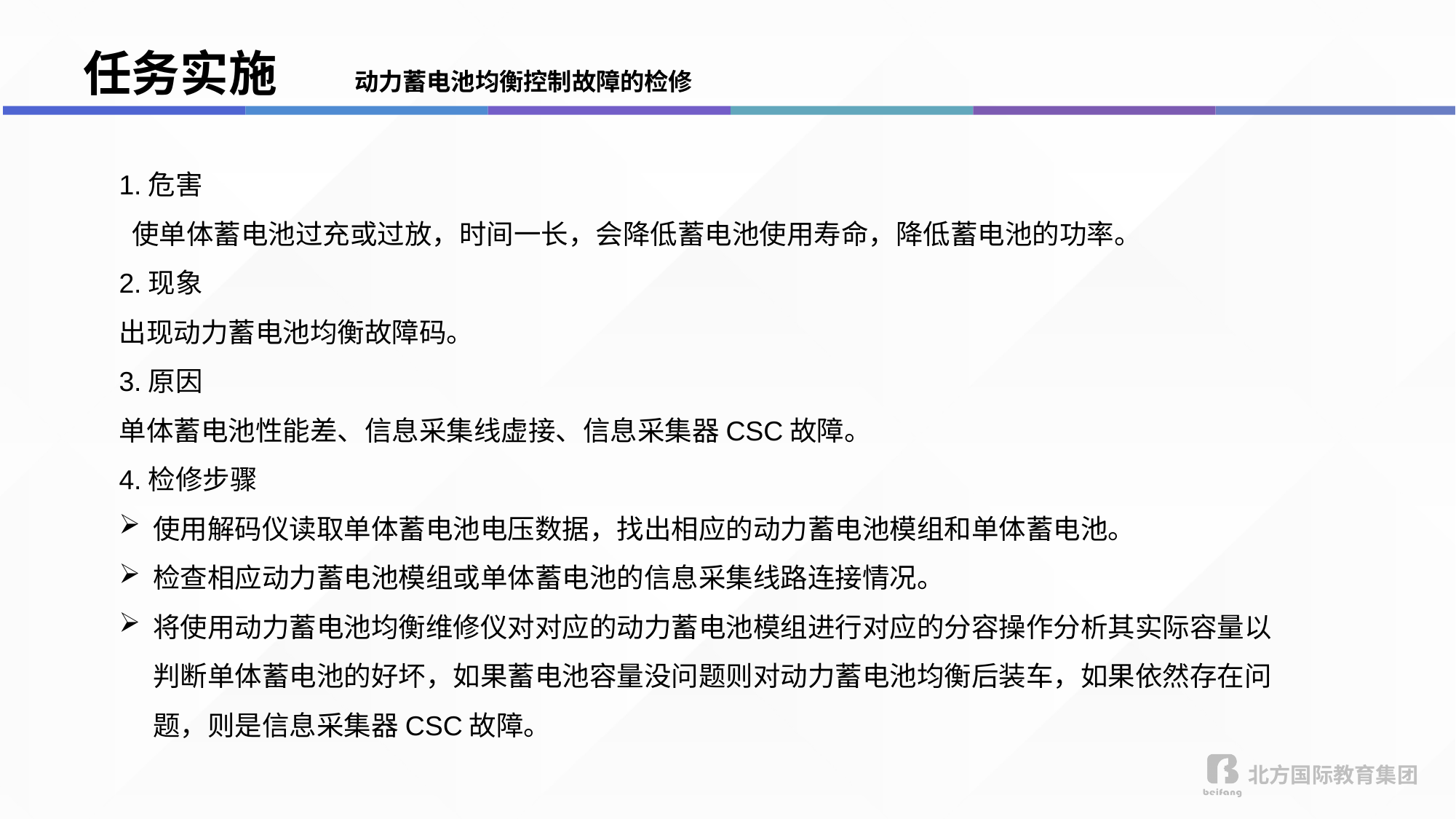

任务实施
动力蓄电池均衡控制故障的检修

1.危害
 使单体蓄电池过充或过放，时间一长，会降低蓄电池使用寿命，降低蓄电池的功率。
2.现象
出现动力蓄电池均衡故障码。
3.原因
单体蓄电池性能差、信息采集线虚接、信息采集器CSC故障。
4.检修步骤
使用解码仪读取单体蓄电池电压数据，找出相应的动力蓄电池模组和单体蓄电池。
检查相应动力蓄电池模组或单体蓄电池的信息采集线路连接情况。
将使用动力蓄电池均衡维修仪对对应的动力蓄电池模组进行对应的分容操作分析其实际容量以判断单体蓄电池的好坏，如果蓄电池容量没问题则对动力蓄电池均衡后装车，如果依然存在问题，则是信息采集器CSC故障。